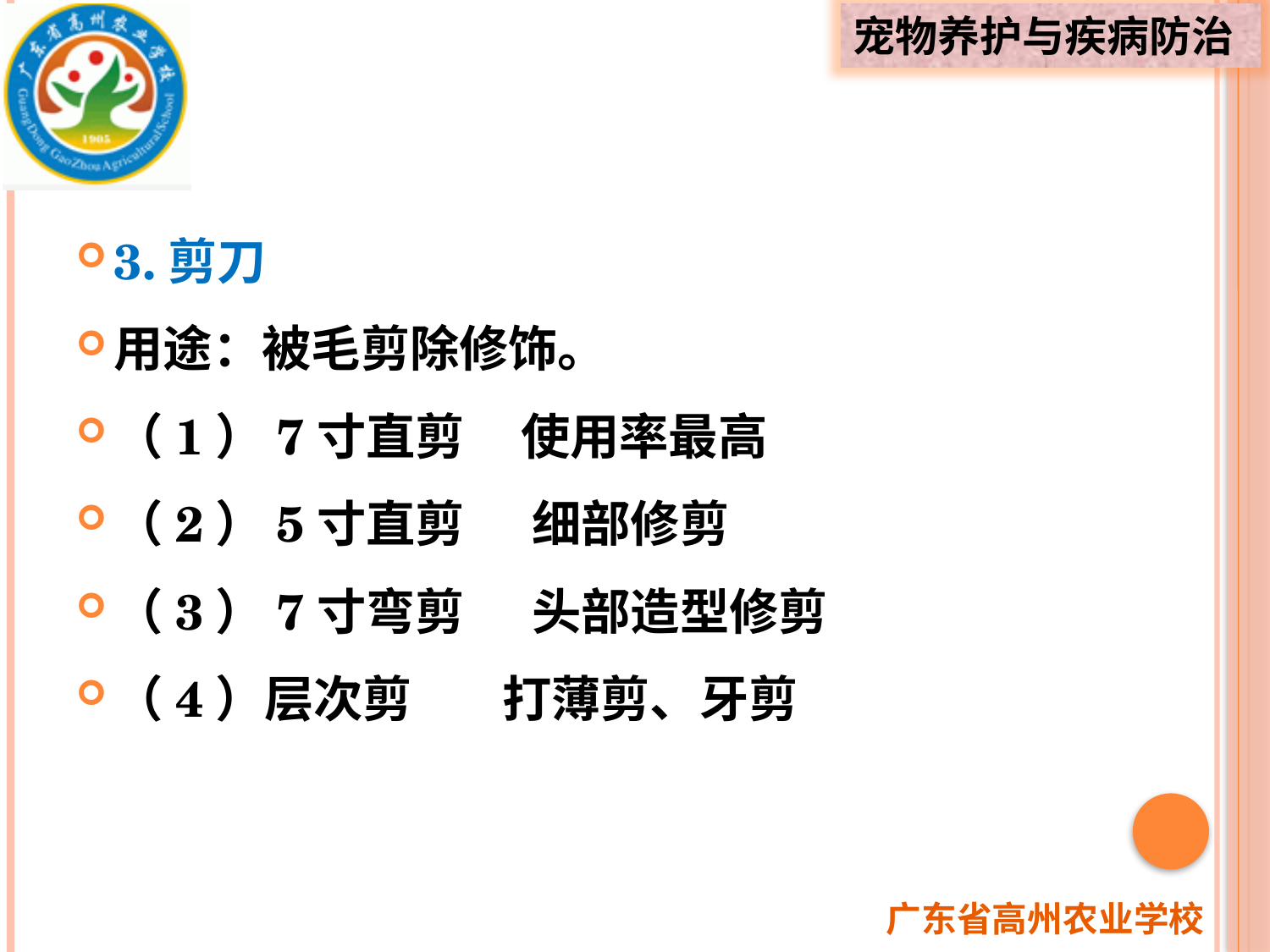

3.剪刀
用途：被毛剪除修饰。
（1）7寸直剪     使用率最高
（2）5寸直剪      细部修剪
（3）7寸弯剪      头部造型修剪
（4）层次剪        打薄剪、牙剪